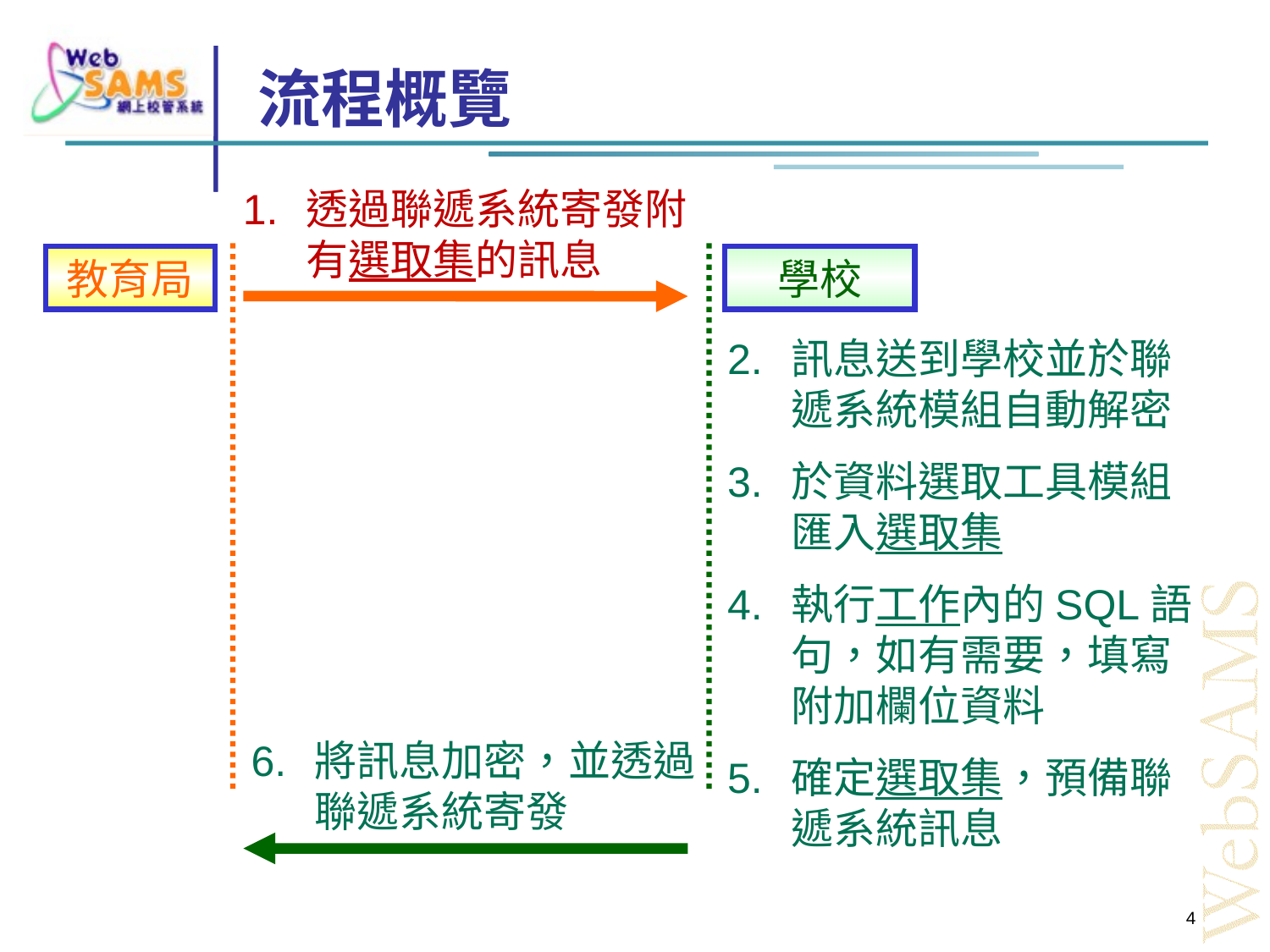

# 流程概覽
透過聯遞系統寄發附有選取集的訊息

教育局
學校

訊息送到學校並於聯遞系統模組自動解密
於資料選取工具模組匯入選取集
執行工作內的SQL語句，如有需要，填寫附加欄位資料
確定選取集，預備聯遞系統訊息
將訊息加密，並透過聯遞系統寄發

4